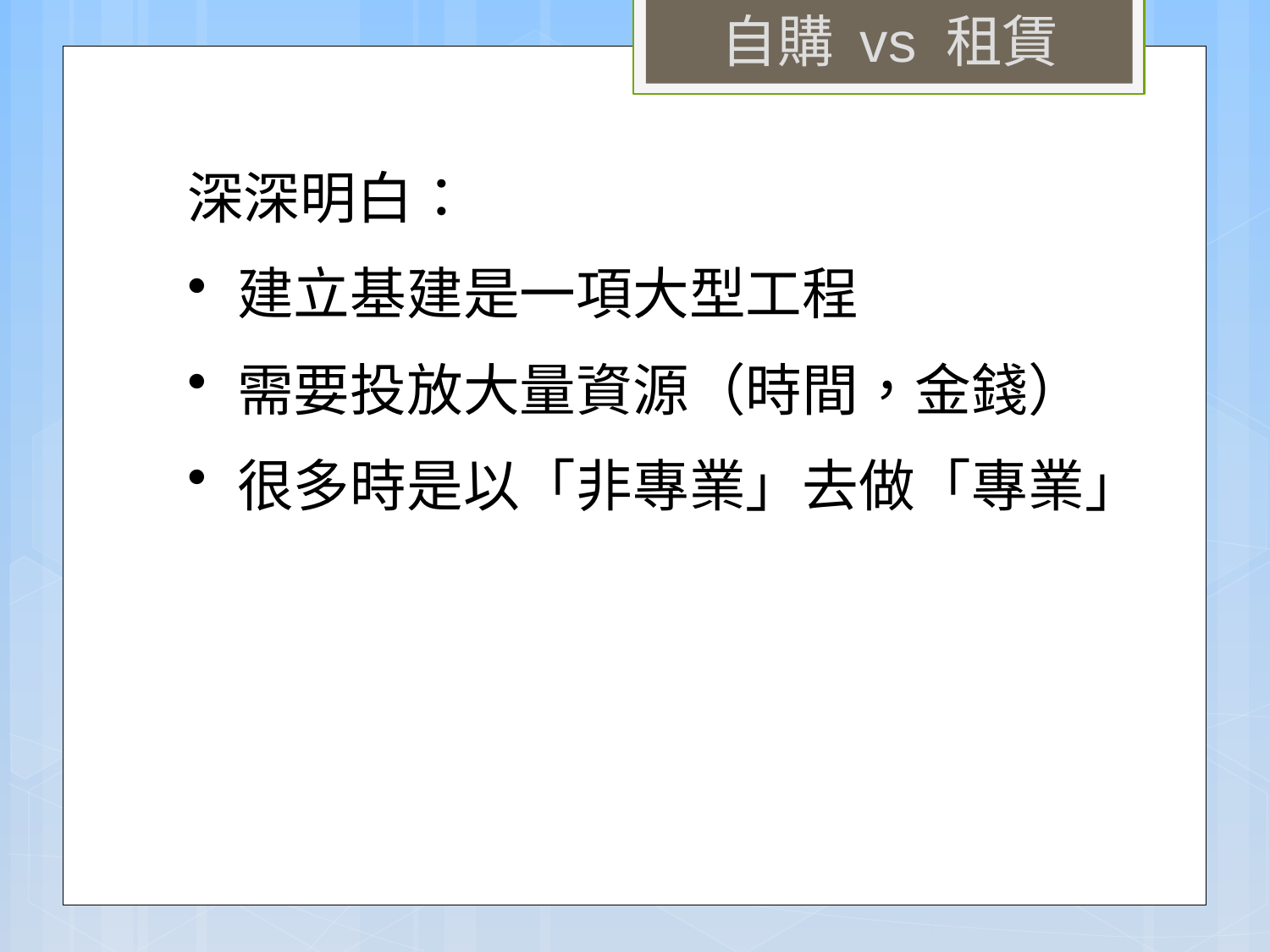

自購 vs 租賃
深深明白：
建立基建是一項大型工程
需要投放大量資源（時間，金錢）
很多時是以「非專業」去做「專業」